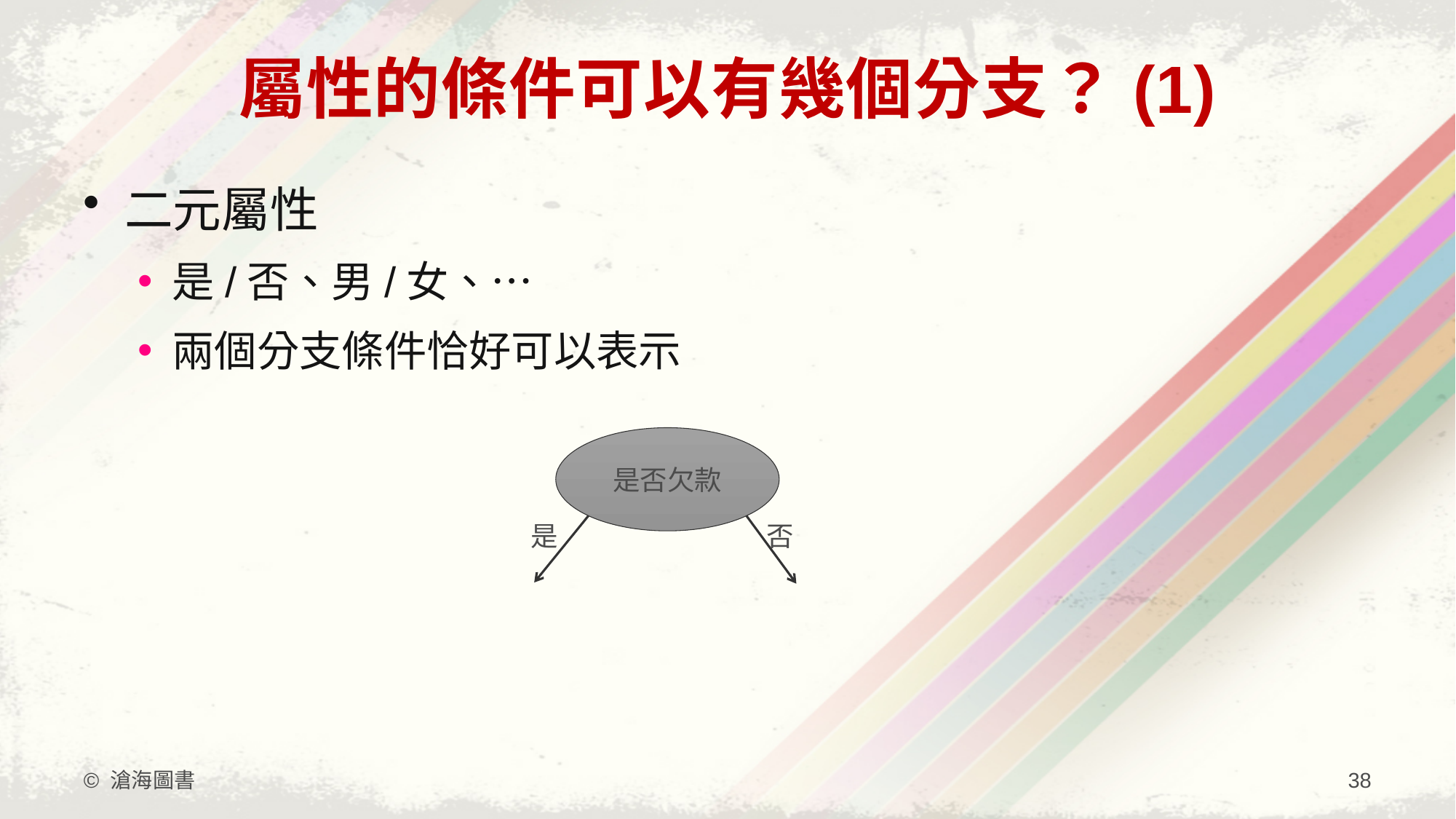

# 屬性的條件可以有幾個分支？(1)
二元屬性
是/否、男/女、…
兩個分支條件恰好可以表示
是否欠款
是
否
© 滄海圖書

38